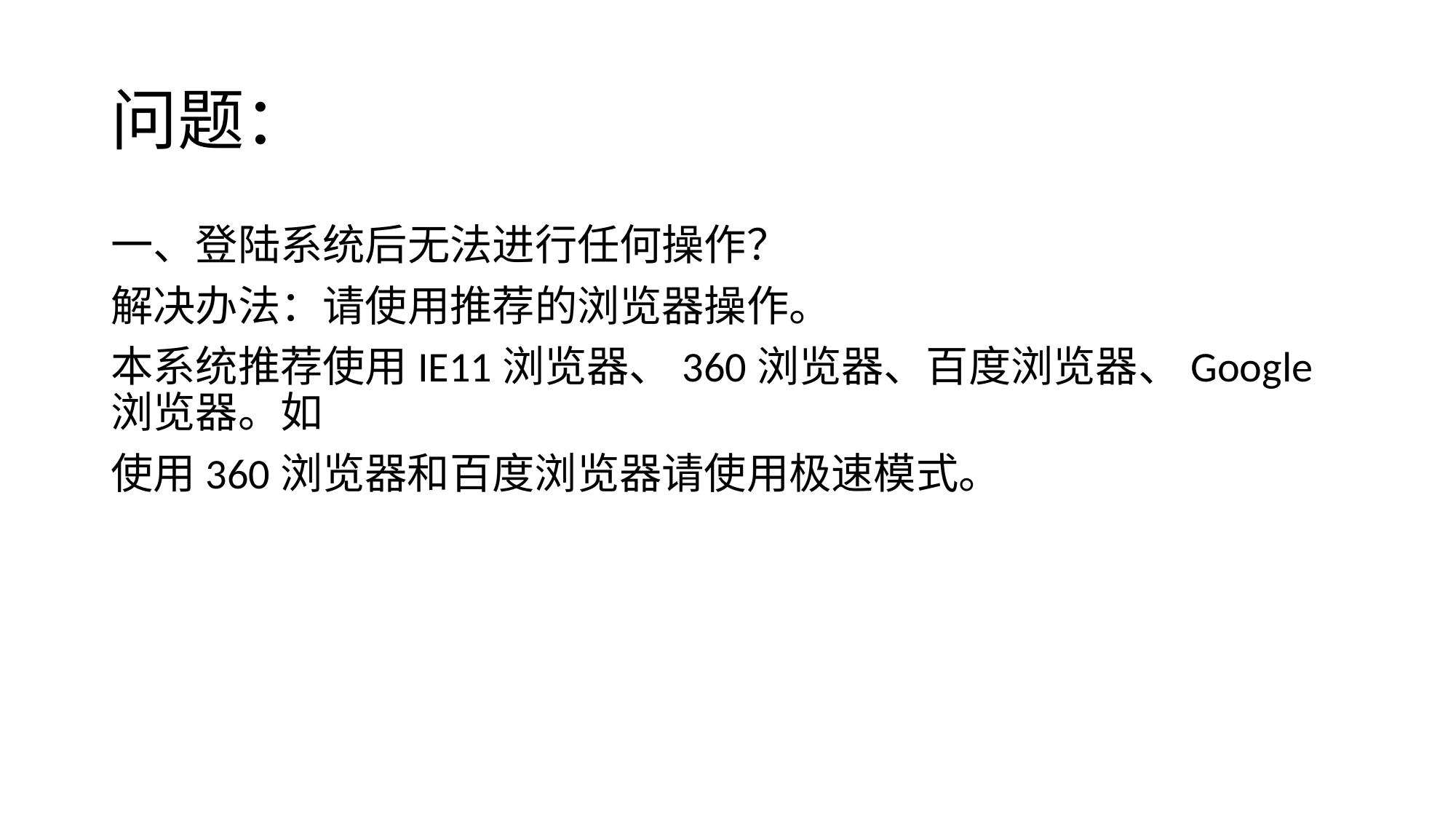

# 问题：
一、登陆系统后无法进行任何操作？
解决办法：请使用推荐的浏览器操作。
本系统推荐使用IE11浏览器、360浏览器、百度浏览器、Google浏览器。如
使用360浏览器和百度浏览器请使用极速模式。